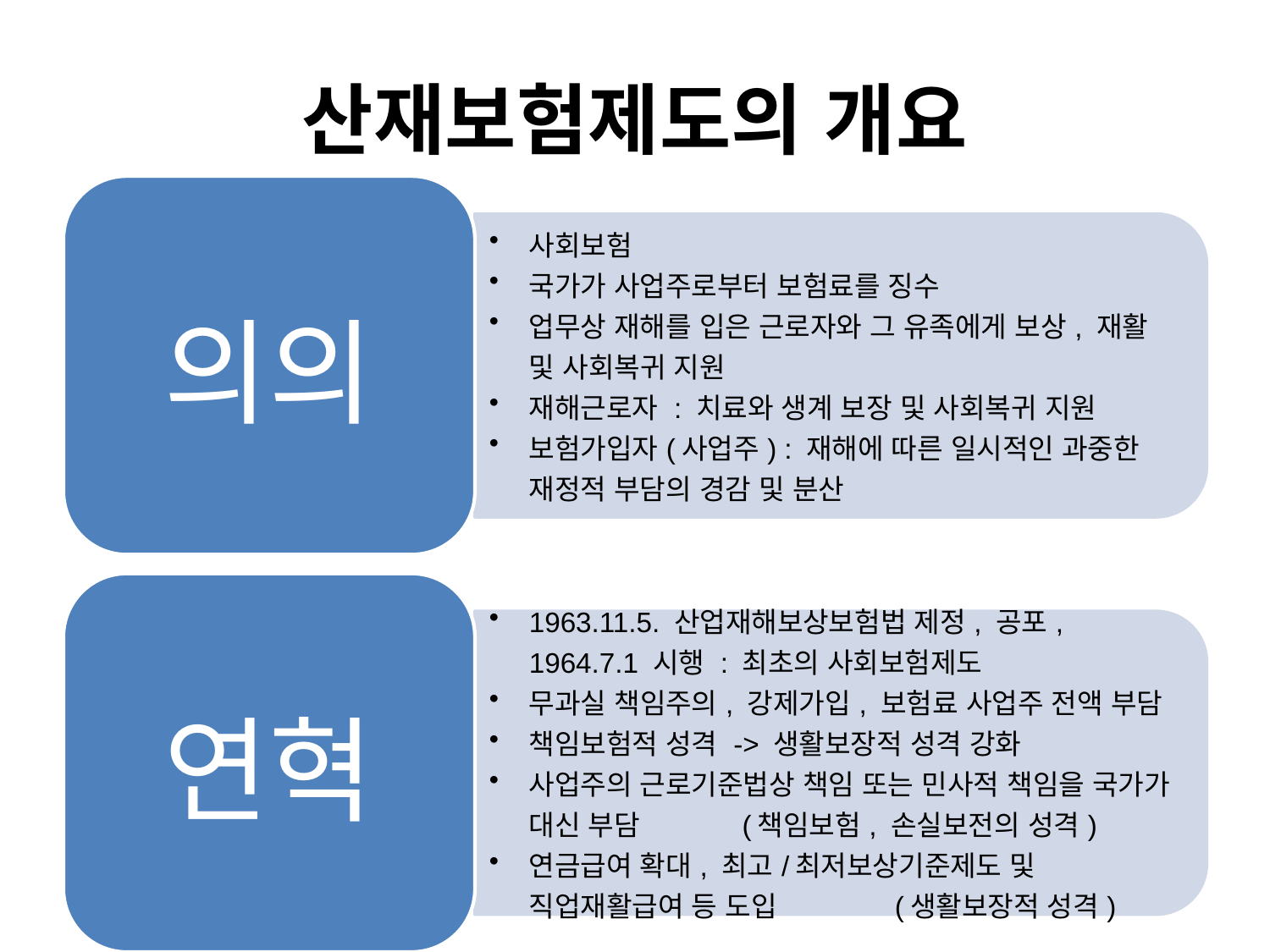

# 산재보험제도의 개요
의의
사회보험
연혁
1963.11.5. 산업재해보상보험법 제정, 공포, 1964.7.1 시행 : 최초의 사회보험제도
국가가 사업주로부터 보험료를 징수
업무상 재해를 입은 근로자와 그 유족에게 보상, 재활 및 사회복귀 지원
재해근로자 : 치료와 생계 보장 및 사회복귀 지원
보험가입자(사업주) : 재해에 따른 일시적인 과중한 재정적 부담의 경감 및 분산
무과실 책임주의, 강제가입, 보험료 사업주 전액 부담
책임보험적 성격 -> 생활보장적 성격 강화
사업주의 근로기준법상 책임 또는 민사적 책임을 국가가 대신 부담            (책임보험, 손실보전의 성격)
연금급여 확대, 최고/최저보상기준제도 및 직업재활급여 등 도입              (생활보장적 성격)